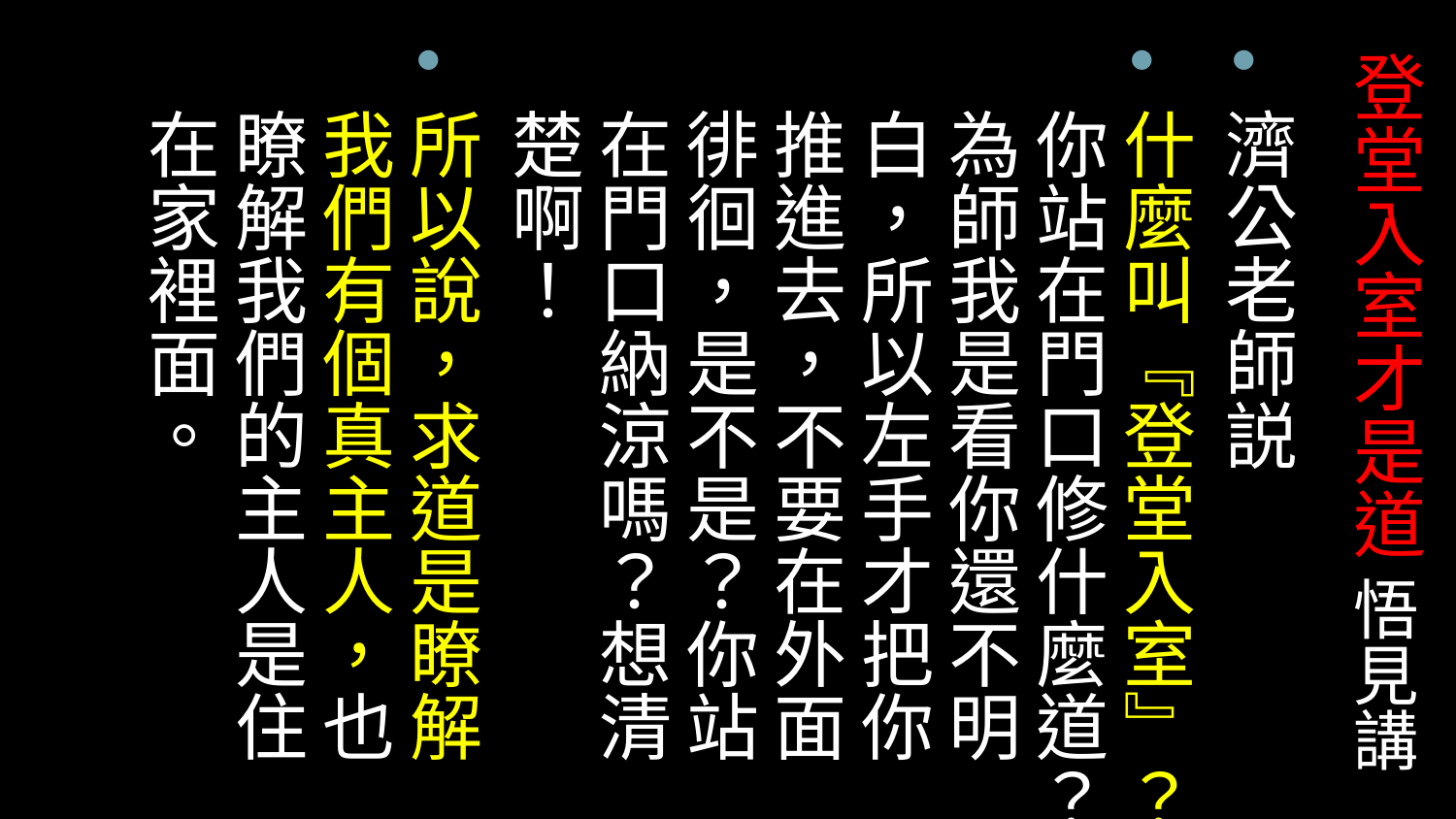

# 登堂入室才是道 悟見講
濟公老師説
什麼叫『登堂入室』？你站在門口修什麼道？為師我是看你還不明白，所以左手才把你推進去，不要在外面徘徊，是不是？你站在門口納涼嗎？想清楚啊！
所以說，求道是瞭解我們有個真主人，也瞭解我們的主人是住在家裡面。